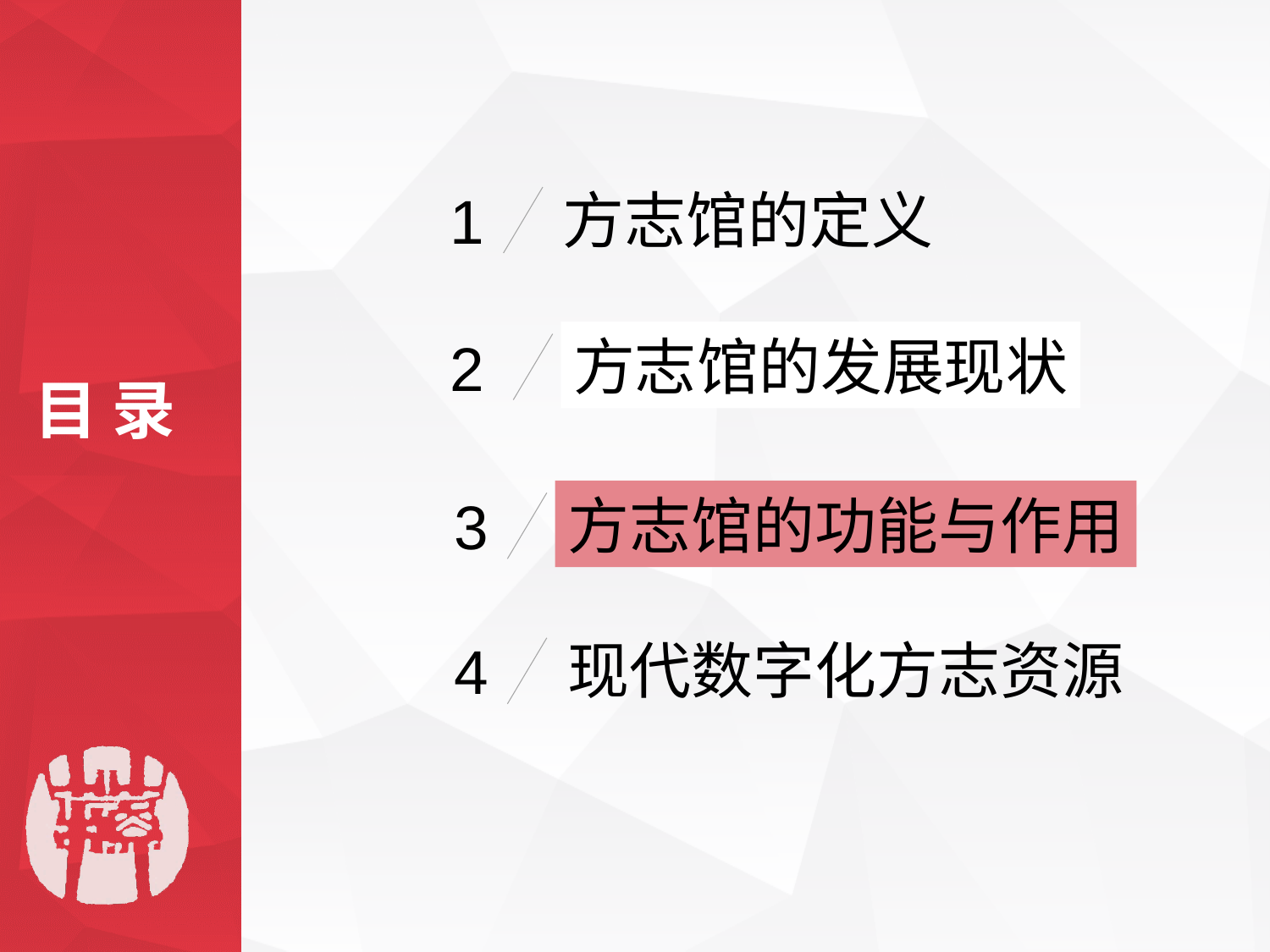

方志馆的定义
1
方志馆的发展现状
2
目 录
方志馆的功能与作用
3
现代数字化方志资源
4